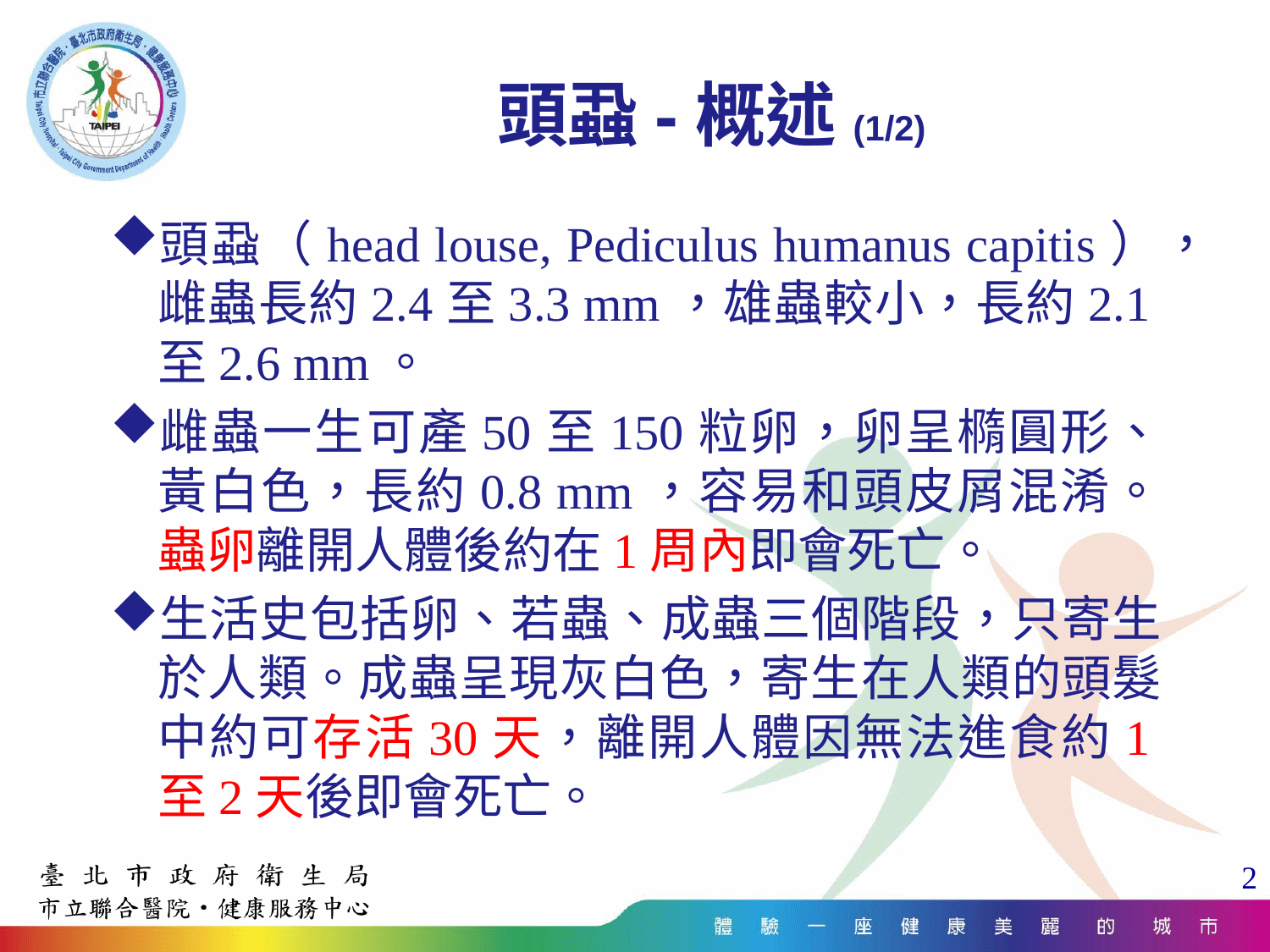

# 頭蝨-概述(1/2)
頭蝨（head louse, Pediculus humanus capitis），雌蟲長約2.4至3.3 mm，雄蟲較小，長約2.1至2.6 mm。
雌蟲一生可產50至150粒卵，卵呈橢圓形、黃白色，長約0.8 mm，容易和頭皮屑混淆。蟲卵離開人體後約在1周內即會死亡。
生活史包括卵、若蟲、成蟲三個階段，只寄生於人類。成蟲呈現灰白色，寄生在人類的頭髮中約可存活30天，離開人體因無法進食約1至2天後即會死亡。

2